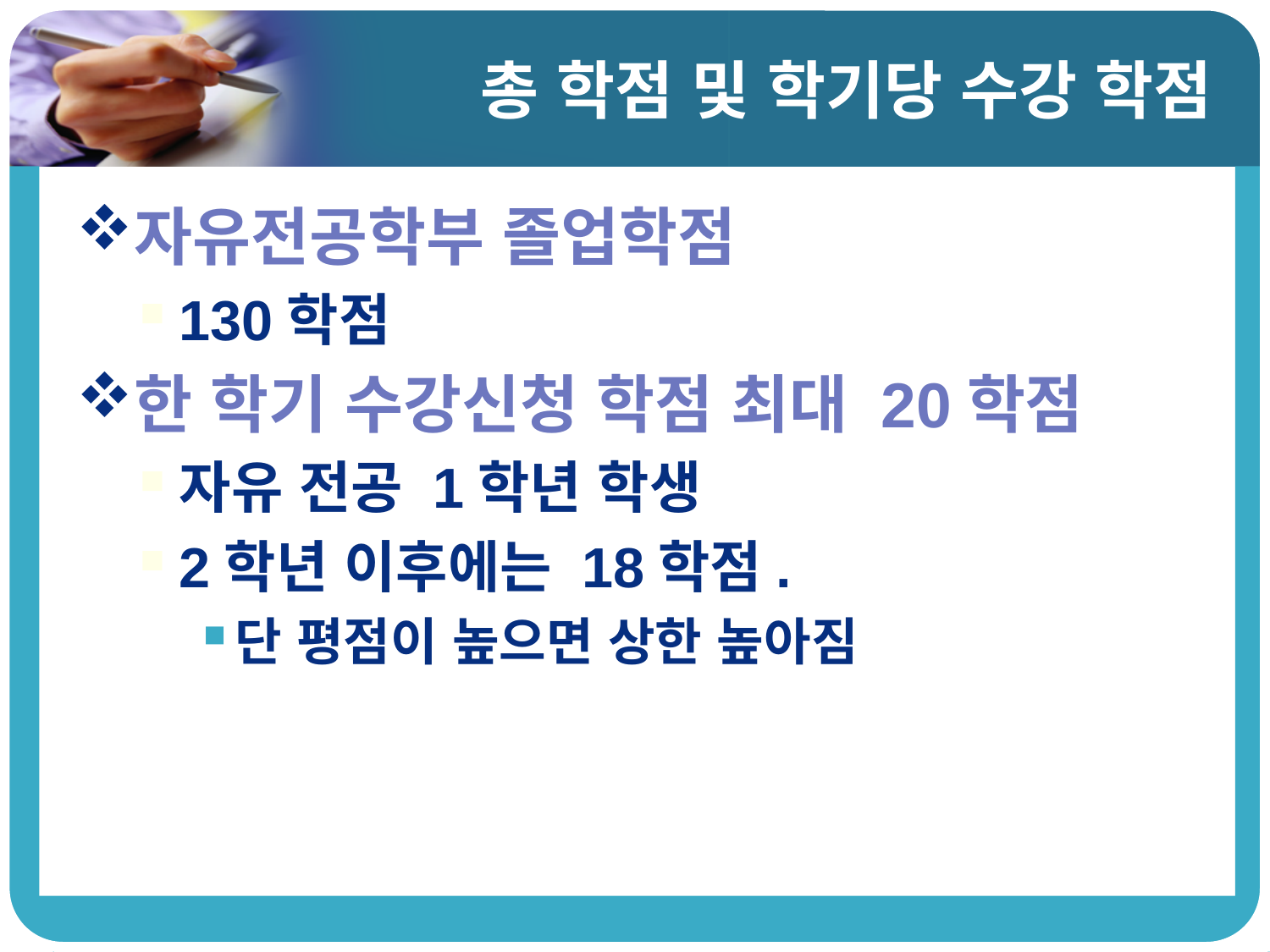

# 총 학점 및 학기당 수강 학점
자유전공학부 졸업학점
130학점
한 학기 수강신청 학점 최대 20학점
자유 전공 1학년 학생
2학년 이후에는 18학점.
단 평점이 높으면 상한 높아짐